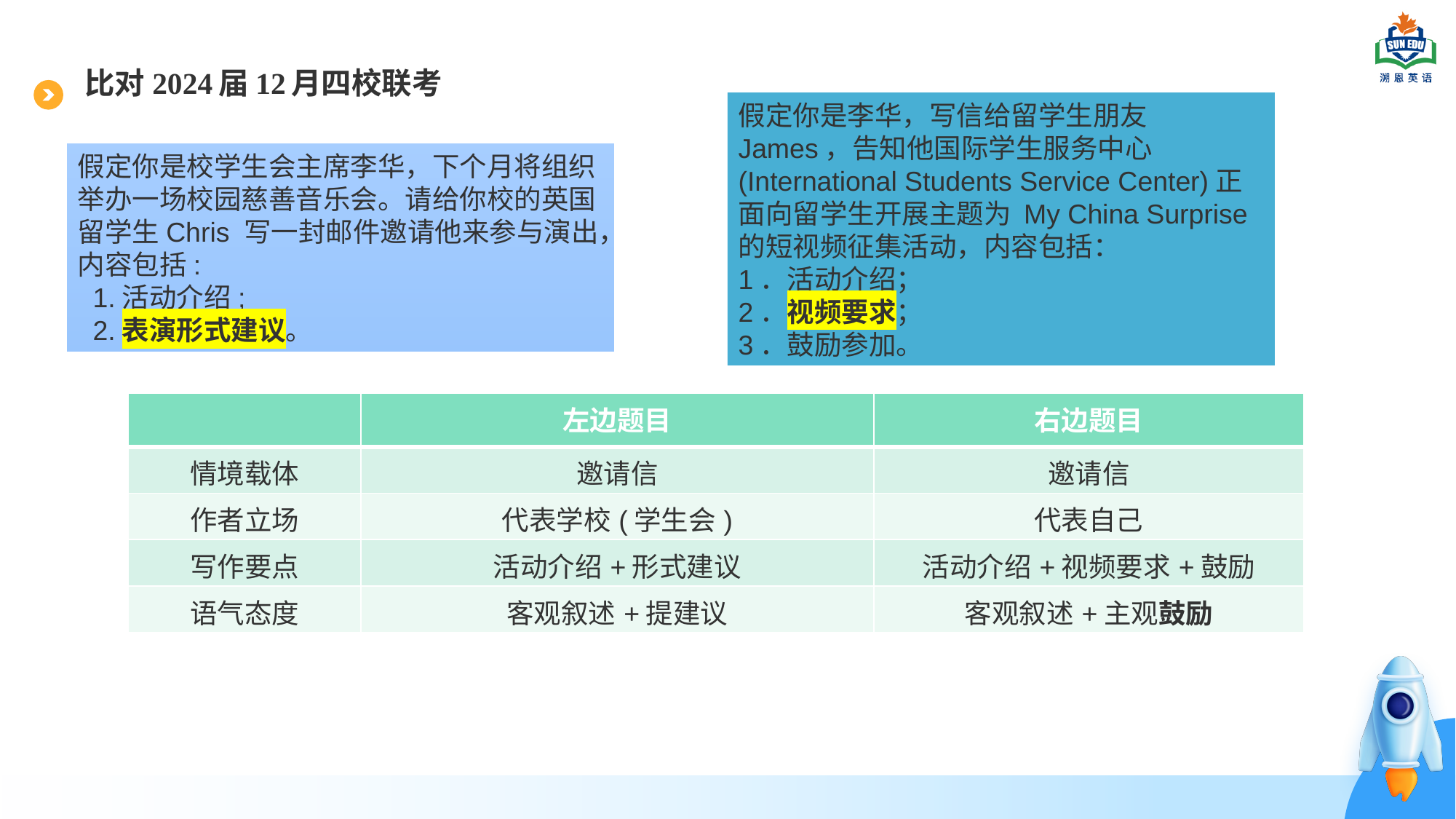

比对2024届12月四校联考
假定你是李华，写信给留学生朋友 James，告知他国际学生服务中心(International Students Service Center)正面向留学生开展主题为 My China Surprise 的短视频征集活动，内容包括：
1．活动介绍；
2．视频要求；
3．鼓励参加。
假定你是校学生会主席李华，下个月将组织举办一场校园慈善音乐会。请给你校的英国留学生Chris 写一封邮件邀请他来参与演出，内容包括:
  1.活动介绍;
  2.表演形式建议。
|  | 左边题目 | 右边题目 |
| --- | --- | --- |
| 情境载体 | 邀请信 | 邀请信 |
| 作者立场 | 代表学校(学生会) | 代表自己 |
| 写作要点 | 活动介绍+形式建议 | 活动介绍+视频要求+鼓励 |
| 语气态度 | 客观叙述+提建议 | 客观叙述+主观鼓励 |